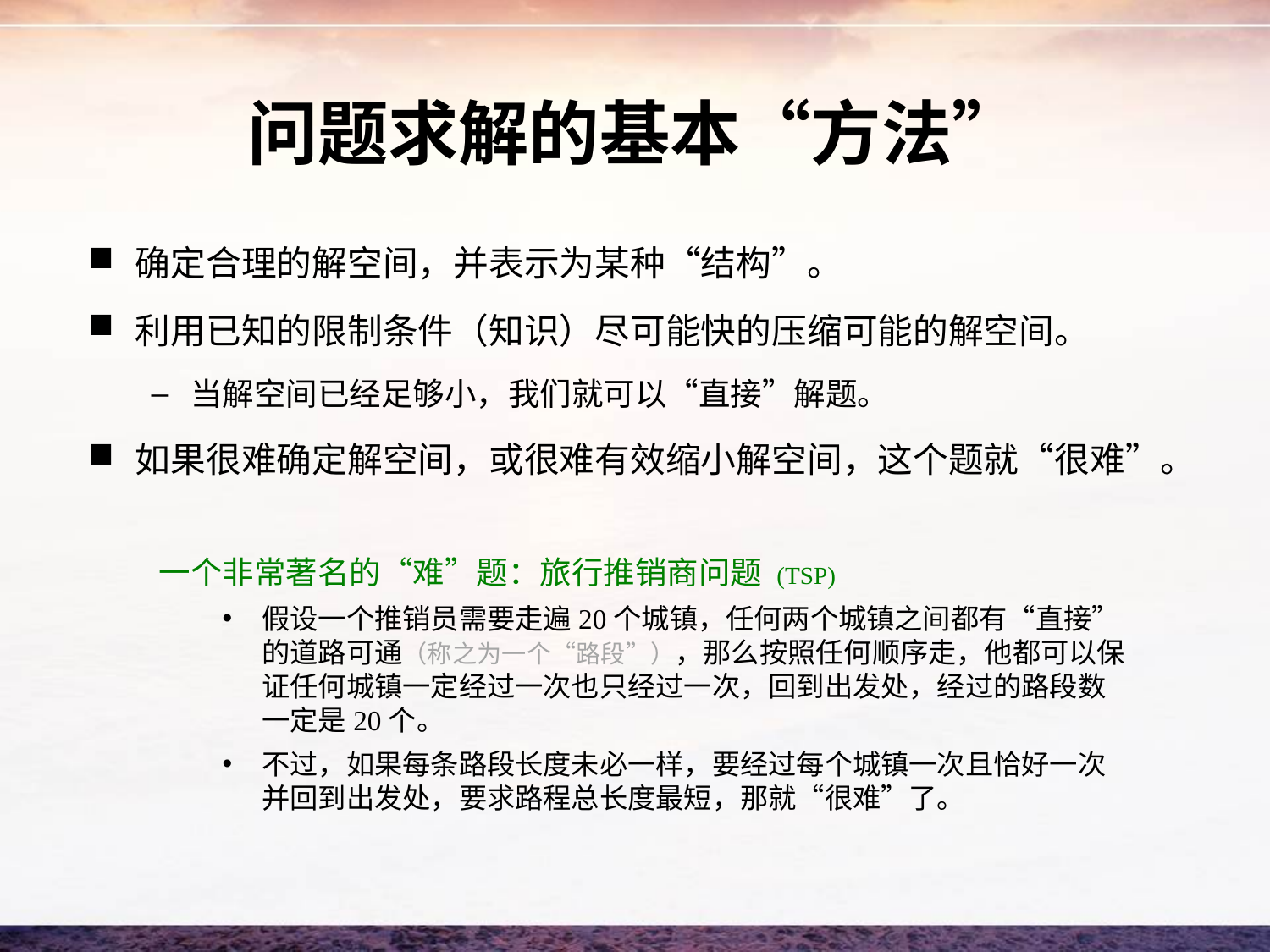

# 问题求解的基本“方法”
确定合理的解空间，并表示为某种“结构”。
利用已知的限制条件（知识）尽可能快的压缩可能的解空间。
当解空间已经足够小，我们就可以“直接”解题。
如果很难确定解空间，或很难有效缩小解空间，这个题就“很难”。
一个非常著名的“难”题：旅行推销商问题 (TSP)
假设一个推销员需要走遍20个城镇，任何两个城镇之间都有“直接”的道路可通（称之为一个“路段”），那么按照任何顺序走，他都可以保证任何城镇一定经过一次也只经过一次，回到出发处，经过的路段数一定是20个。
不过，如果每条路段长度未必一样，要经过每个城镇一次且恰好一次并回到出发处，要求路程总长度最短，那就“很难”了。